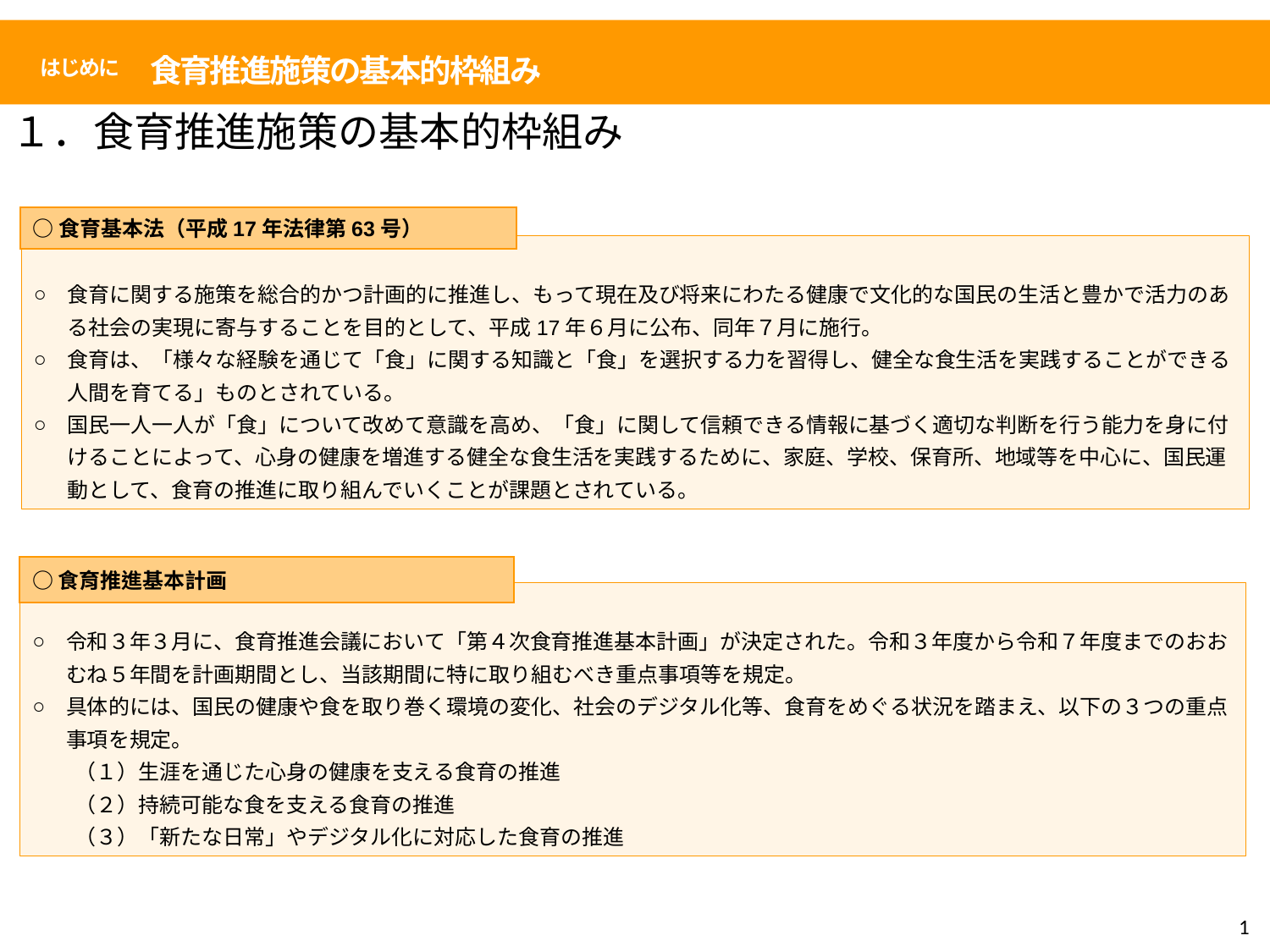

食育推進施策の基本的枠組み
はじめに
１．食育推進施策の基本的枠組み
○食育基本法（平成17年法律第63号）

食育に関する施策を総合的かつ計画的に推進し、もって現在及び将来にわたる健康で文化的な国民の生活と豊かで活力のある社会の実現に寄与することを目的として、平成17年６月に公布、同年７月に施行。
食育は、「様々な経験を通じて「食」に関する知識と「食」を選択する力を習得し、健全な食生活を実践することができる人間を育てる」ものとされている。
国民一人一人が「食」について改めて意識を高め、「食」に関して信頼できる情報に基づく適切な判断を行う能力を身に付けることによって、心身の健康を増進する健全な食生活を実践するために、家庭、学校、保育所、地域等を中心に、国民運動として、食育の推進に取り組んでいくことが課題とされている。
○食育推進基本計画

令和３年３月に、食育推進会議において「第４次食育推進基本計画」が決定された。令和３年度から令和７年度までのおおむね５年間を計画期間とし、当該期間に特に取り組むべき重点事項等を規定。
具体的には、国民の健康や食を取り巻く環境の変化、社会のデジタル化等、食育をめぐる状況を踏まえ、以下の３つの重点事項を規定。
　　（１）生涯を通じた心身の健康を支える食育の推進
　　（２）持続可能な食を支える食育の推進
　　（３）「新たな日常」やデジタル化に対応した食育の推進
1